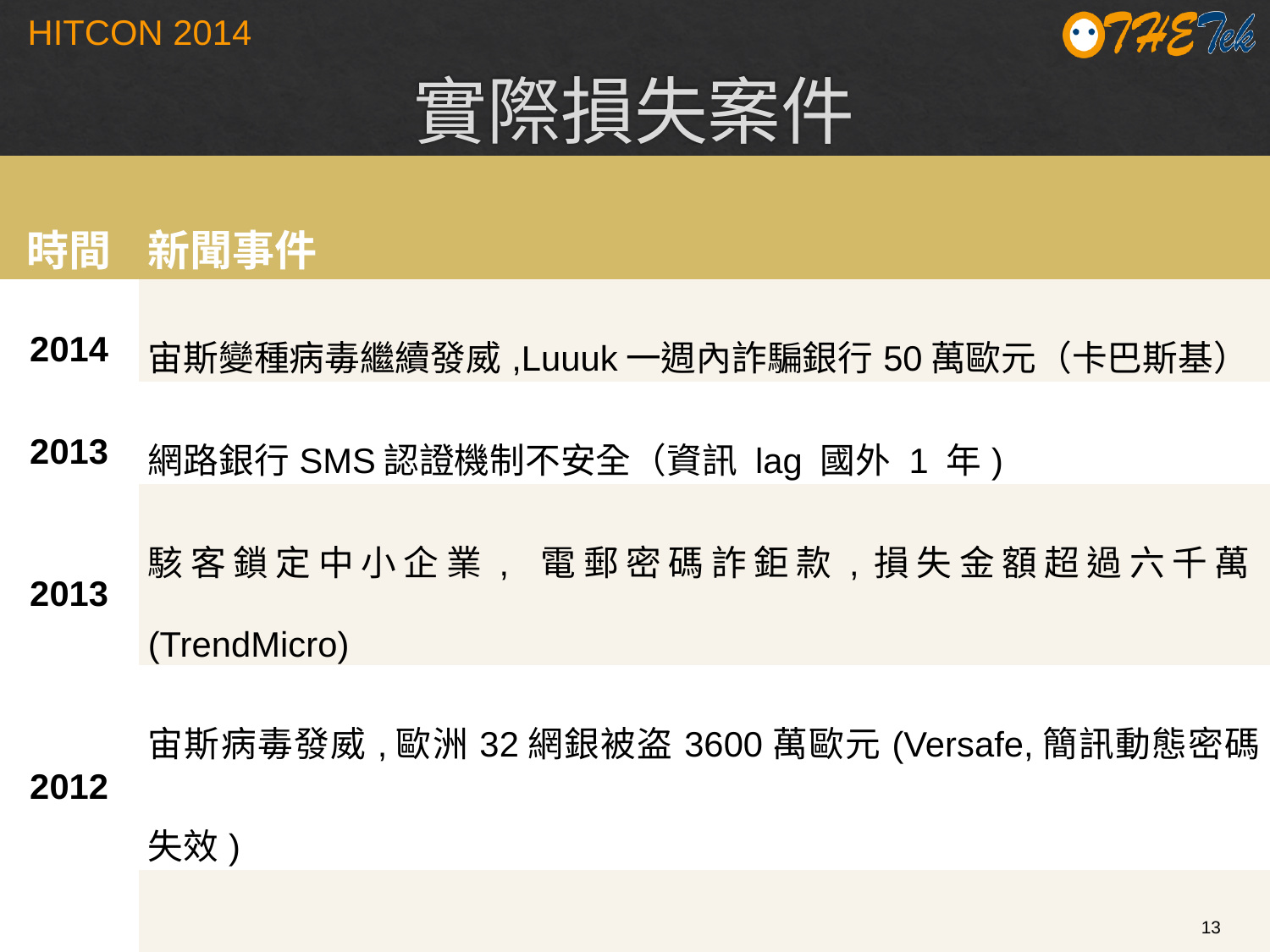

# 實際損失案件
| 時間 | 新聞事件 |
| --- | --- |
| 2014 | 宙斯變種病毒繼續發威,Luuuk一週內詐騙銀行50萬歐元（卡巴斯基） |
| 2013 | 網路銀行SMS認證機制不安全（資訊 lag 國外 1 年) |
| 2013 | 駭客鎖定中小企業, 電郵密碼詐鉅款,損失金額超過六千萬(TrendMicro) |
| 2012 | 宙斯病毒發威,歐洲32網銀被盗3600萬歐元(Versafe,簡訊動態密碼失效) |
| 2012 | 美國 810 萬帳戶遭到電子轉帳被盜 370 億美元(TrendMicro) |
| 2011 | 工行U盾用戶巨款30秒內被盜30萬RMB (新華網) |
| 2011 | 病毒竊密碼日網路銀行被盜2.8 億日元(中國時報) |
| 2010 | 殭屍病毒猖獗側錄按鍵竊個資被盜320萬美元(中央社) |
| 2010 | 美中小企業被駭 損失達4,000萬美元（資安人科技網） |
13